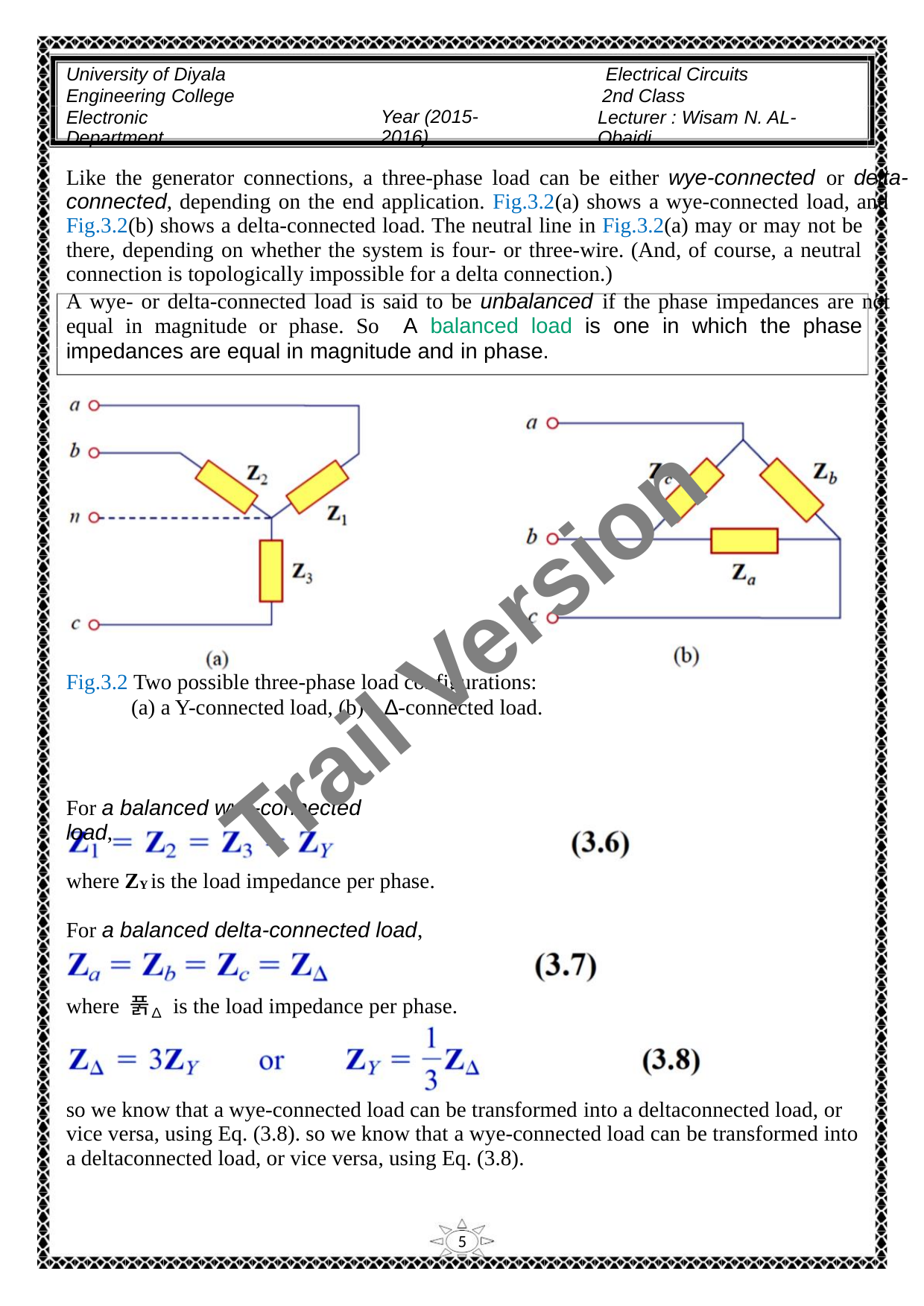

University of Diyala
Engineering College
Electronic Department
Electrical Circuits
2nd Class
Lecturer : Wisam N. AL-Obaidi
Year (2015-2016)
Like the generator connections, a three-phase load can be either wye-connected or delta-
connected, depending on the end application. Fig.3.2(a) shows a wye-connected load, and
Fig.3.2(b) shows a delta-connected load. The neutral line in Fig.3.2(a) may or may not be
there, depending on whether the system is four- or three-wire. (And, of course, a neutral
connection is topologically impossible for a delta connection.)
A wye- or delta-connected load is said to be unbalanced if the phase impedances are not
equal in magnitude or phase. So A balanced load is one in which the phase
impedances are equal in magnitude and in phase.
Trail Version
Trail Version
Trail Version
Trail Version
Trail Version
Trail Version
Trail Version
Trail Version
Trail Version
Trail Version
Trail Version
Trail Version
Trail Version
Fig.3.2 Two possible three-phase load configurations:
(a) a Y-connected load, (b) a ∆-connected load.
For a balanced wye-connected load,
where ZY is the load impedance per phase.
For a balanced delta-connected load,
where 풁∆ is the load impedance per phase.
so we know that a wye-connected load can be transformed into a deltaconnected load, or
vice versa, using Eq. (3.8). so we know that a wye-connected load can be transformed into
a deltaconnected load, or vice versa, using Eq. (3.8).
5